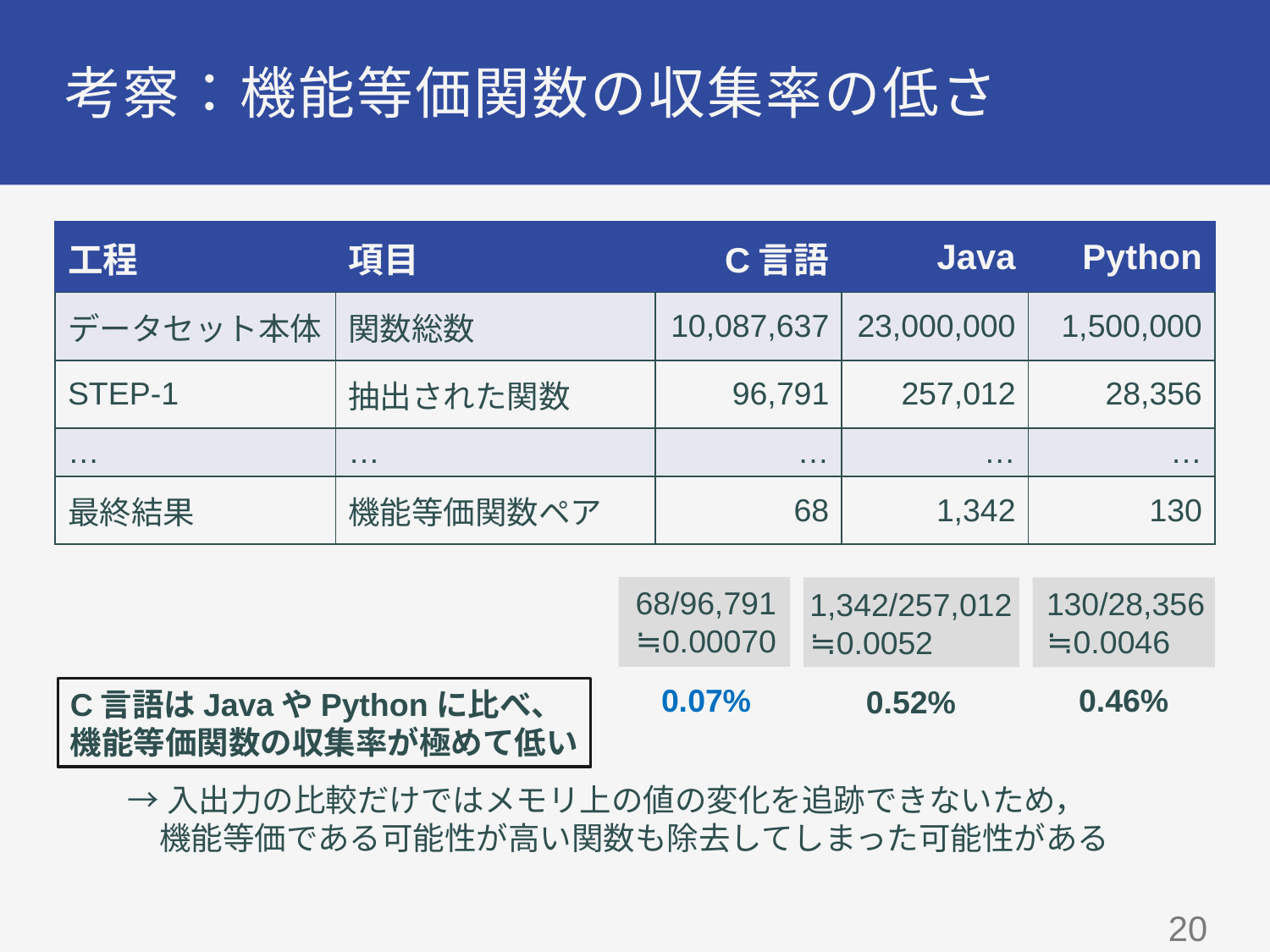

# 考察：機能等価関数の収集率の低さ
| 工程 | 項目 | C言語 | Java | Python |
| --- | --- | --- | --- | --- |
| データセット本体 | 関数総数 | 10,087,637 | 23,000,000 | 1,500,000 |
| STEP-1 | 抽出された関数 | 96,791 | 257,012 | 28,356 |
| … | … | … | … | … |
| 最終結果 | 機能等価関数ペア | 68 | 1,342 | 130 |
68/96,791
≒0.00070

130/28,356
≒0.0046
1,342/257,012
≒0.0052
0.07%
0.46%
0.52%
C言語はJavaやPythonに比べ、
機能等価関数の収集率が極めて低い
→入出力の比較だけではメモリ上の値の変化を追跡できないため，
　機能等価である可能性が高い関数も除去してしまった可能性がある
20